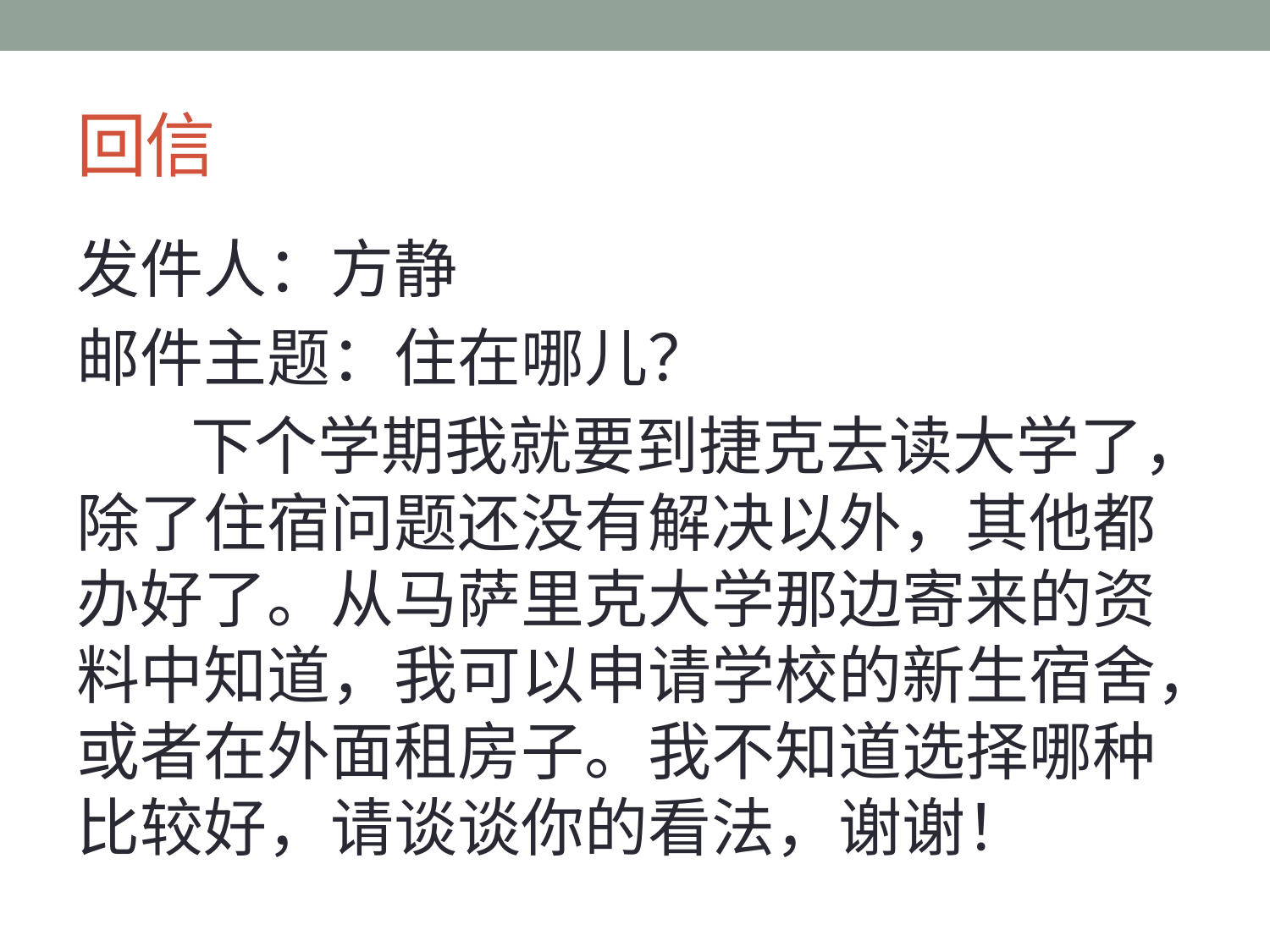

# 回信
发件人：方静
邮件主题：住在哪儿？
       下个学期我就要到捷克去读大学了，除了住宿问题还没有解决以外，其他都办好了。从马萨里克大学那边寄来的资料中知道，我可以申请学校的新生宿舍，或者在外面租房子。我不知道选择哪种比较好，请谈谈你的看法，谢谢！